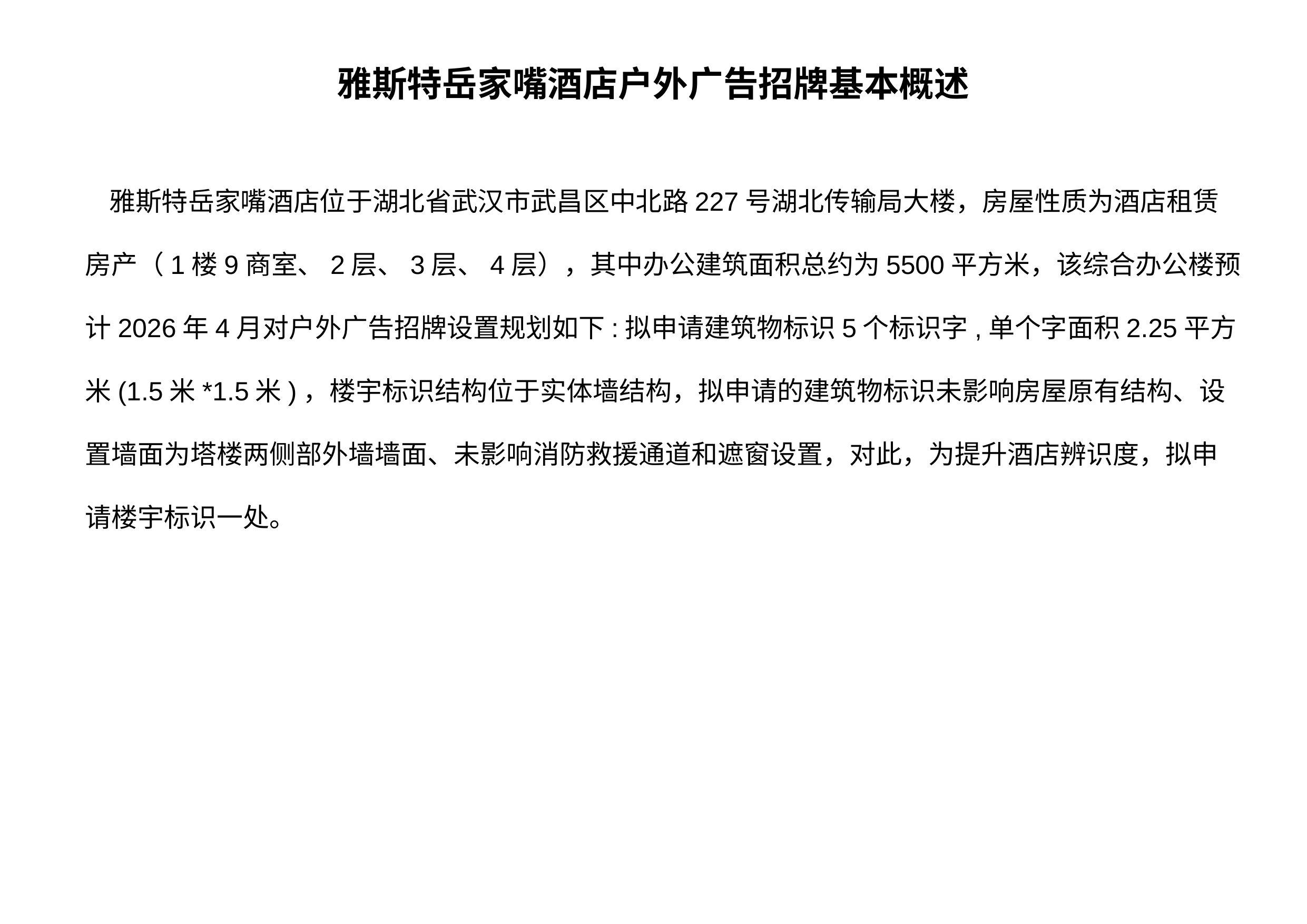

雅斯特岳家嘴酒店户外广告招牌基本概述

     雅斯特岳家嘴酒店位于湖北省武汉市武昌区中北路227号湖北传输局大楼，房屋性质为酒店租赁房产（1楼9商室、2层、3层、4层），其中办公建筑面积总约为5500平方米，该综合办公楼预计2026年4月对户外广告招牌设置规划如下:拟申请建筑物标识5个标识字,单个字面积2.25平方米(1.5米*1.5米)，楼宇标识结构位于实体墙结构，拟申请的建筑物标识未影响房屋原有结构、设置墙面为塔楼两侧部外墙墙面、未影响消防救援通道和遮窗设置，对此，为提升酒店辨识度，拟申请楼宇标识一处。